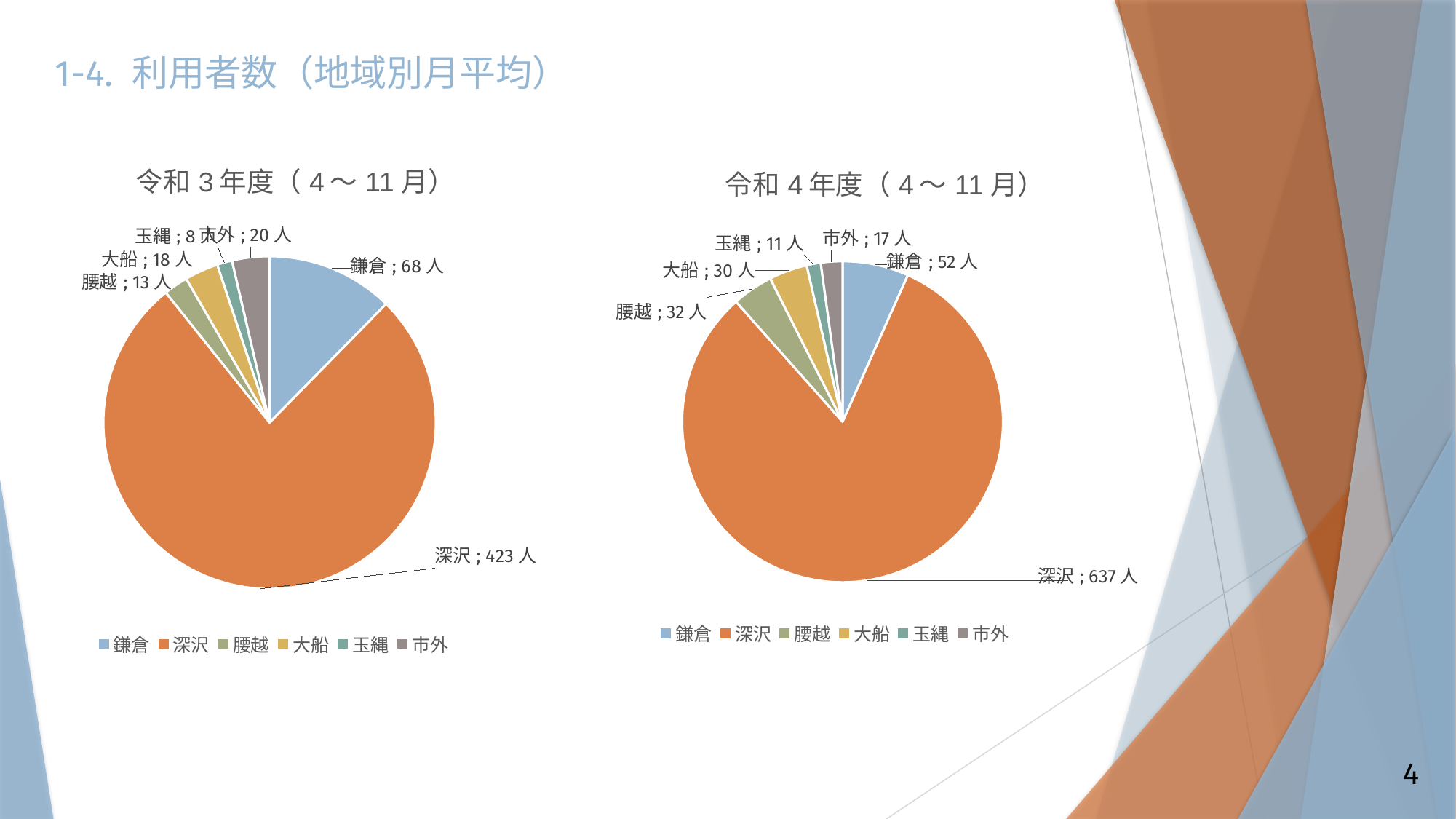

# 1-4. 利用者数（地域別月平均）

### Chart: 令和4年度（4～11月）

| Category | 令和4年度 |
|---|---|
| 鎌倉 | 52.0 |
| 深沢 | 637.0 |
| 腰越 | 32.0 |
| 大船 | 30.0 |
| 玉縄 | 11.0 |
| 市外 | 17.0 |

### Chart: 令和3年度（4～11月）

| Category | 令和3年度 |
|---|---|
| 鎌倉 | 68.0 |
| 深沢 | 423.0 |
| 腰越 | 13.0 |
| 大船 | 18.0 |
| 玉縄 | 8.0 |
| 市外 | 20.0 |
4